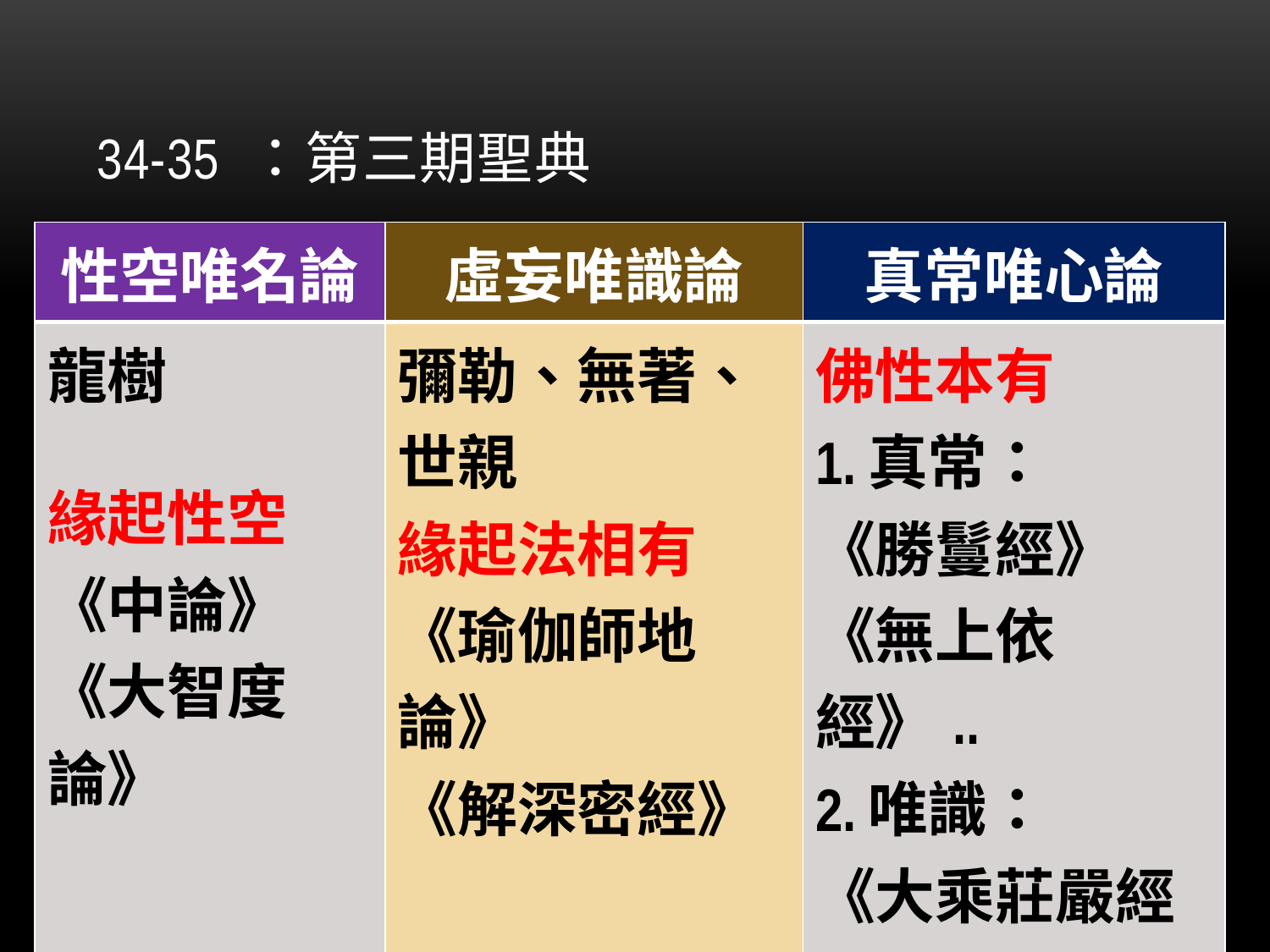

# 34-35 ：第三期聖典
| 性空唯名論 | 虛妄唯識論 | 真常唯心論 |
| --- | --- | --- |
| 龍樹 緣起性空 《中論》 《大智度論》 | 彌勒、無著、世親 緣起法相有 《瑜伽師地論》 《解深密經》 | 佛性本有 1.真常： 《勝鬘經》 《無上依經》.. 2.唯識： 《大乘莊嚴經論》… |